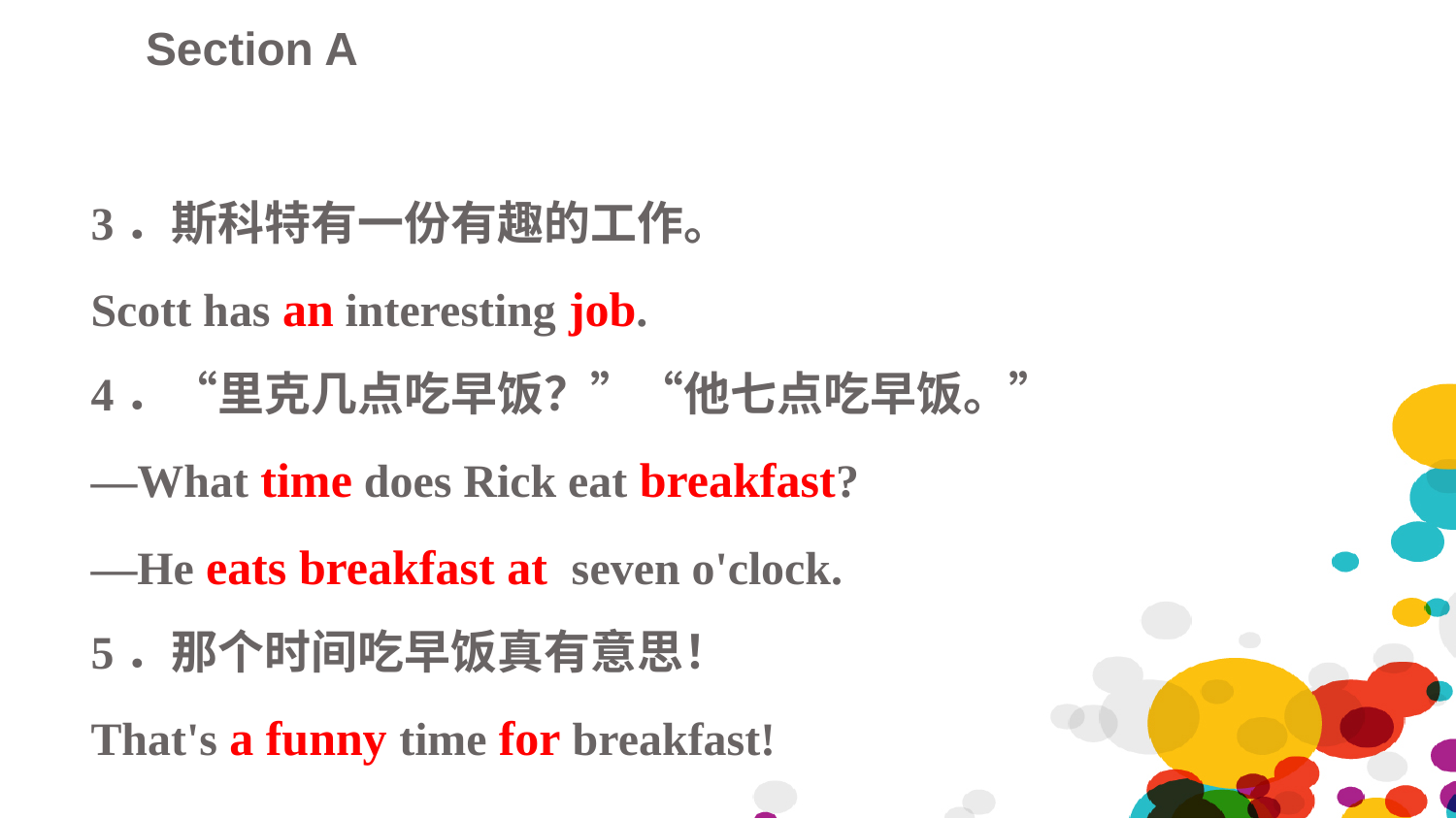

Section A
3．斯科特有一份有趣的工作。
Scott has an interesting job.
4．“里克几点吃早饭？”“他七点吃早饭。”
—What time does Rick eat breakfast?
—He eats breakfast at  seven o'clock.
5．那个时间吃早饭真有意思！
That's a funny time for breakfast!